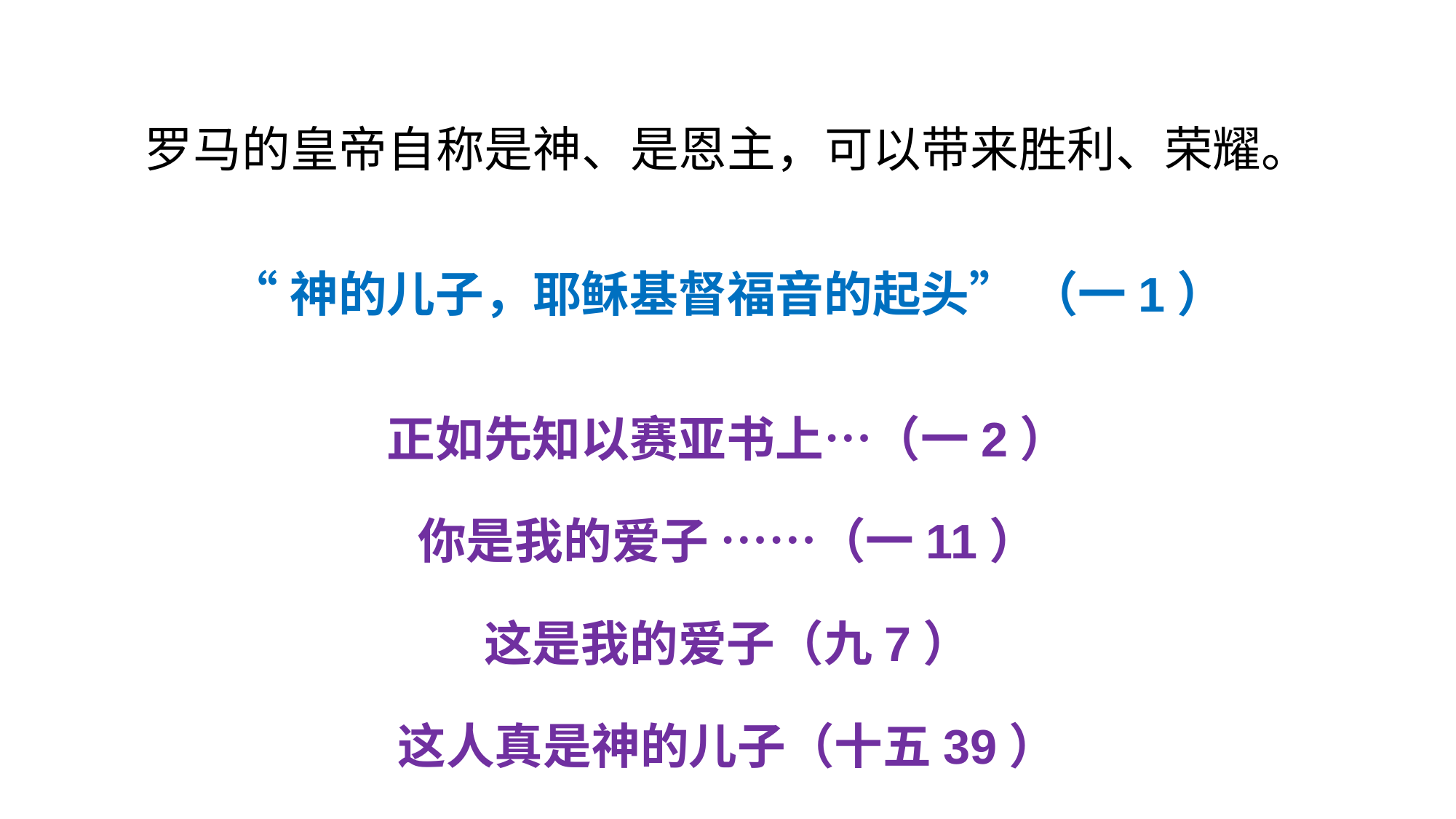

#
罗马的皇帝自称是神、是恩主，可以带来胜利、荣耀。

“神的儿子，耶稣基督福音的起头” （一1）

正如先知以赛亚书上…（一2）
你是我的爱子 ……（一11）
这是我的爱子（九7）
这人真是神的儿子（十五39）